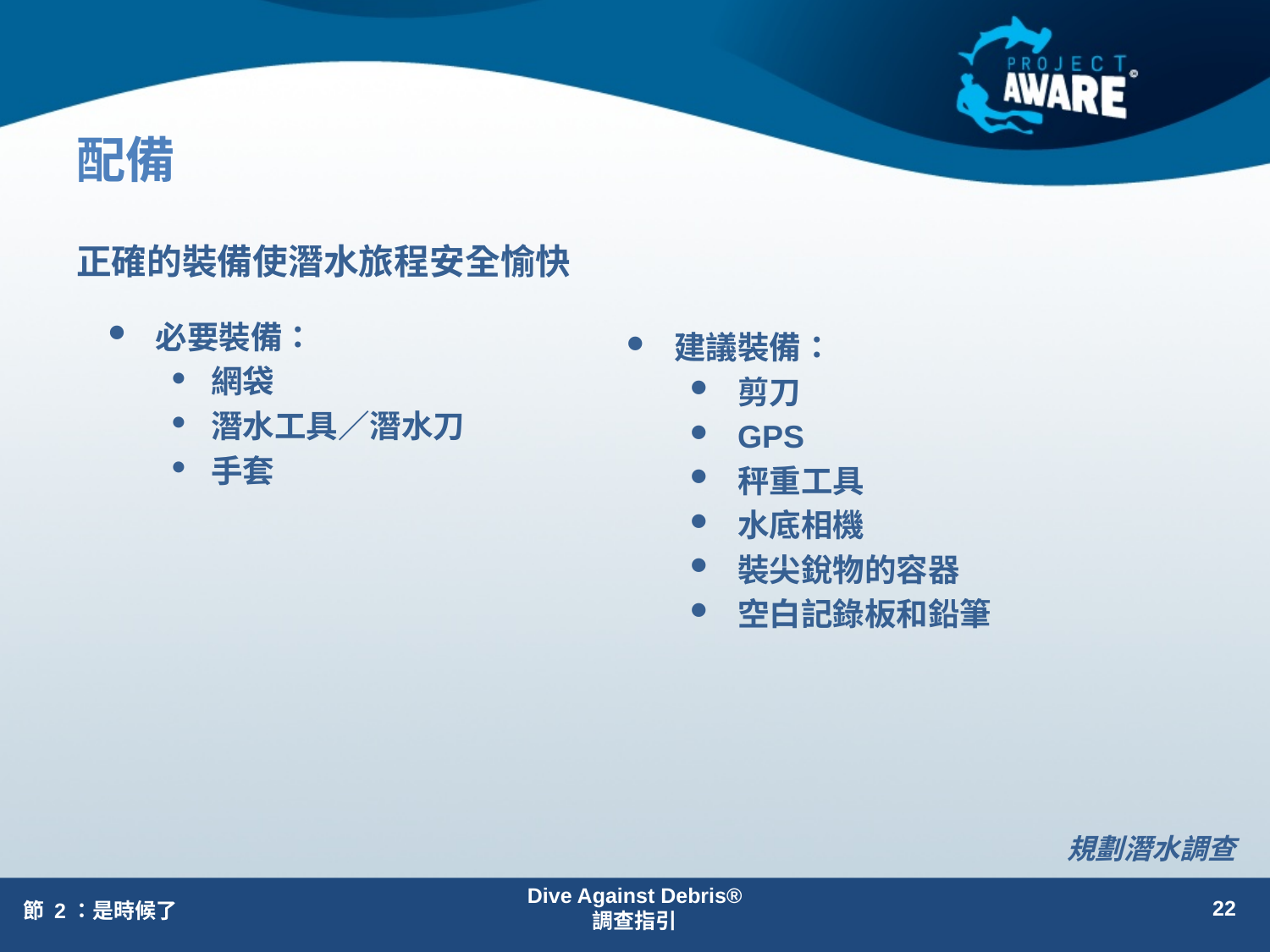

# 配備
正確的裝備使潛水旅程安全愉快
必要裝備：
網袋
潛水工具／潛水刀
手套
建議裝備：
剪刀
GPS
秤重工具
水底相機
裝尖銳物的容器
空白記錄板和鉛筆
規劃潛水調查

Dive Against Debris®
調查指引
22
節 2：是時候了